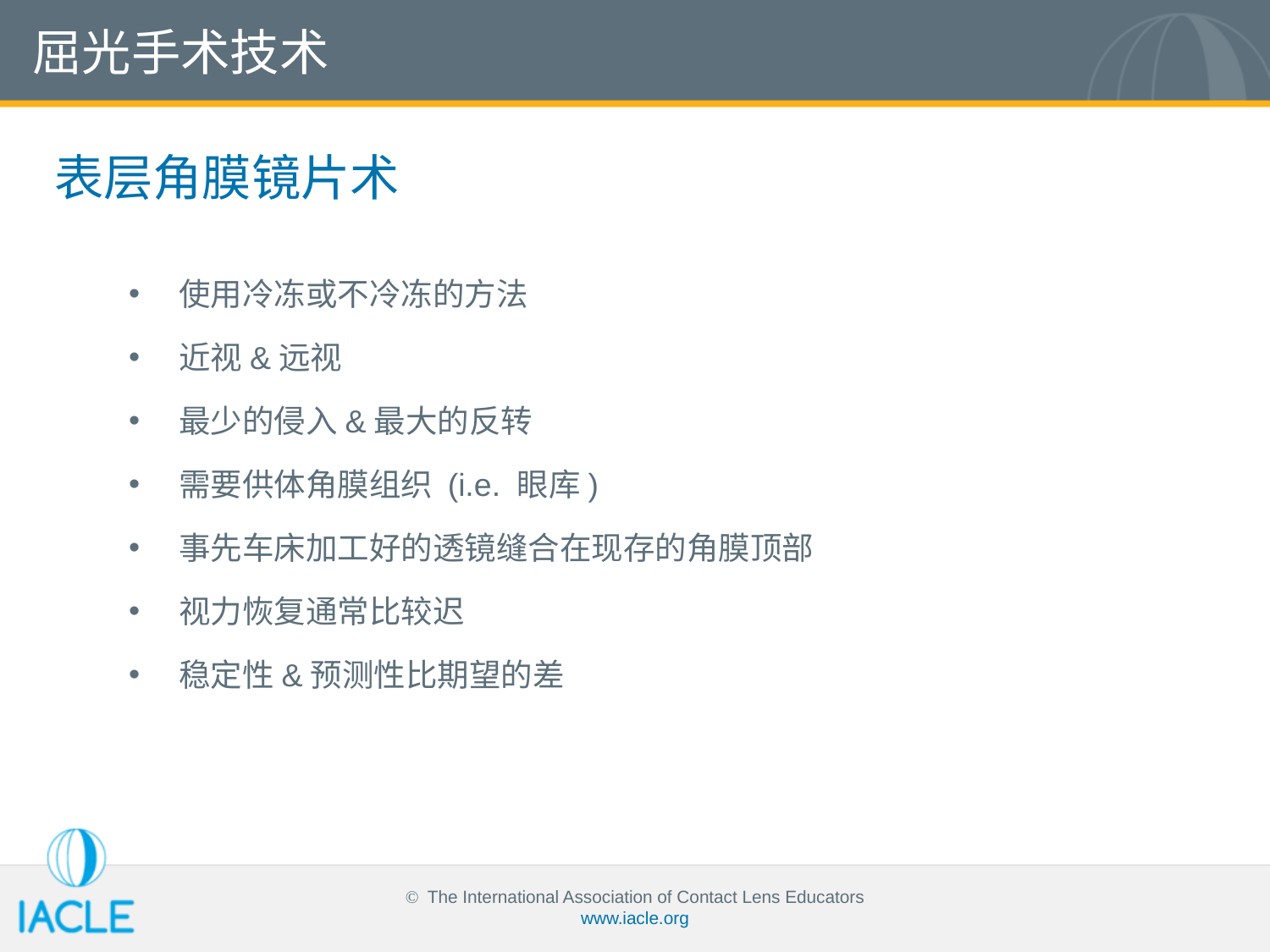

屈光手术技术
表层角膜镜片术
使用冷冻或不冷冻的方法
近视&远视
最少的侵入&最大的反转
需要供体角膜组织 (i.e. 眼库)
事先车床加工好的透镜缝合在现存的角膜顶部
视力恢复通常比较迟
稳定性&预测性比期望的差